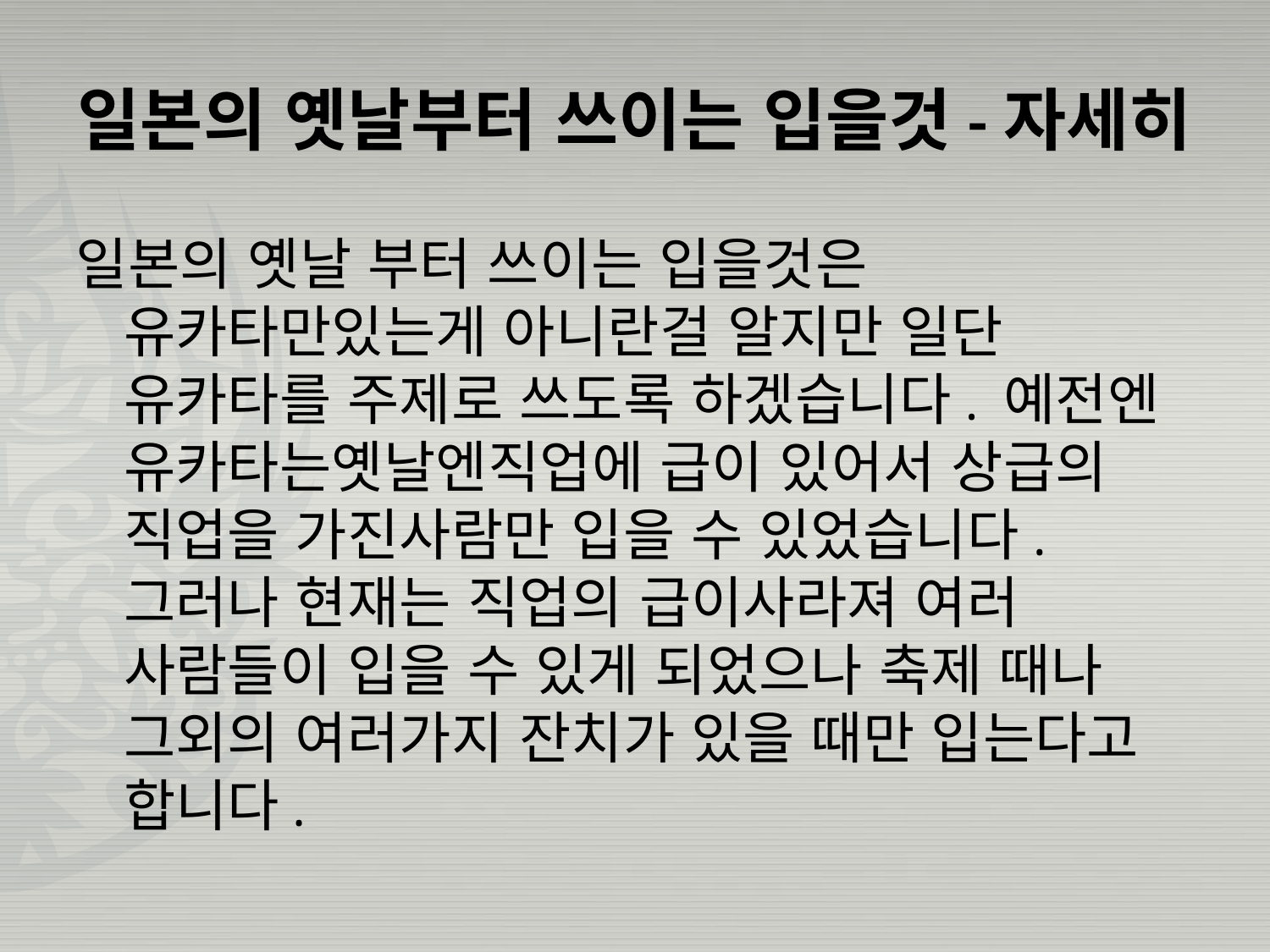

# 일본의 옛날부터 쓰이는 입을것-자세히
일본의 옛날 부터 쓰이는 입을것은 유카타만있는게 아니란걸 알지만 일단 유카타를 주제로 쓰도록 하겠습니다. 예전엔 유카타는옛날엔직업에 급이 있어서 상급의 직업을 가진사람만 입을 수 있었습니다. 그러나 현재는 직업의 급이사라져 여러 사람들이 입을 수 있게 되었으나 축제 때나 그외의 여러가지 잔치가 있을 때만 입는다고 합니다.